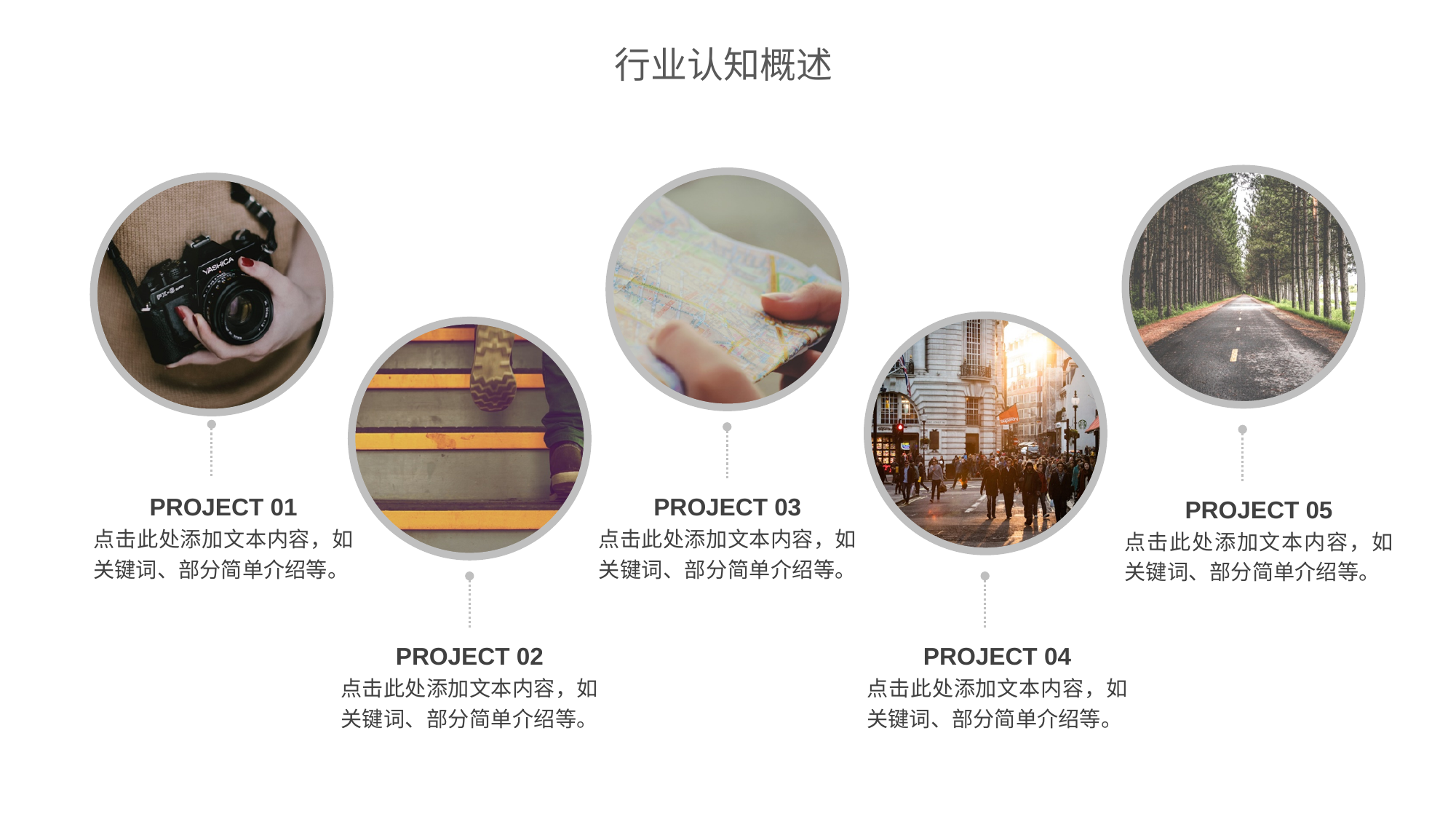

行业认知概述

PROJECT 03
点击此处添加文本内容，如关键词、部分简单介绍等。
PROJECT 01
点击此处添加文本内容，如关键词、部分简单介绍等。
PROJECT 05
点击此处添加文本内容，如关键词、部分简单介绍等。
PROJECT 02
点击此处添加文本内容，如关键词、部分简单介绍等。
PROJECT 04
点击此处添加文本内容，如关键词、部分简单介绍等。